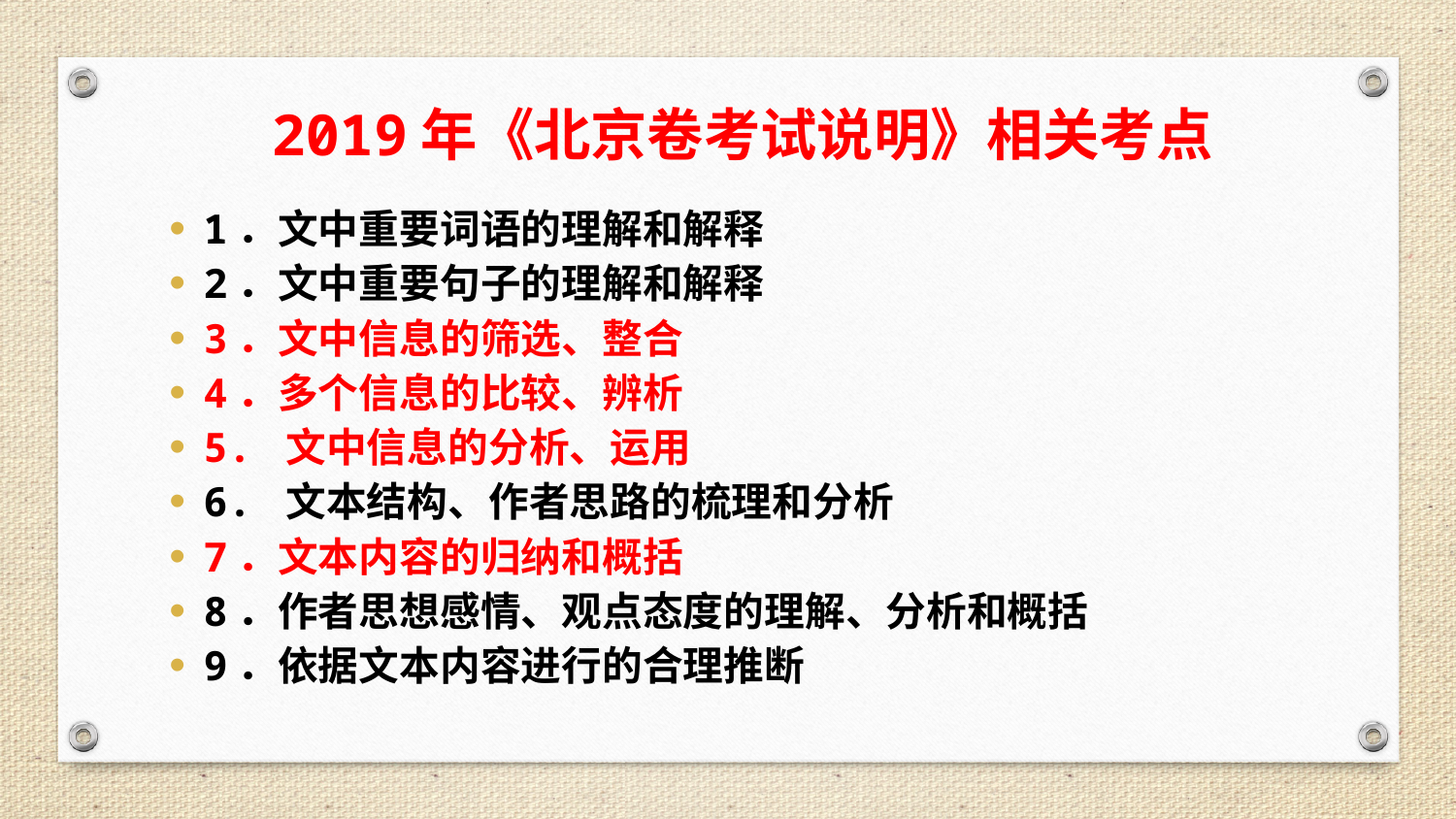

# 2019年《北京卷考试说明》相关考点
1．文中重要词语的理解和解释
2．文中重要句子的理解和解释
3．文中信息的筛选、整合
4．多个信息的比较、辨析
5. 文中信息的分析、运用
6. 文本结构、作者思路的梳理和分析
7．文本内容的归纳和概括
8．作者思想感情、观点态度的理解、分析和概括
9．依据文本内容进行的合理推断